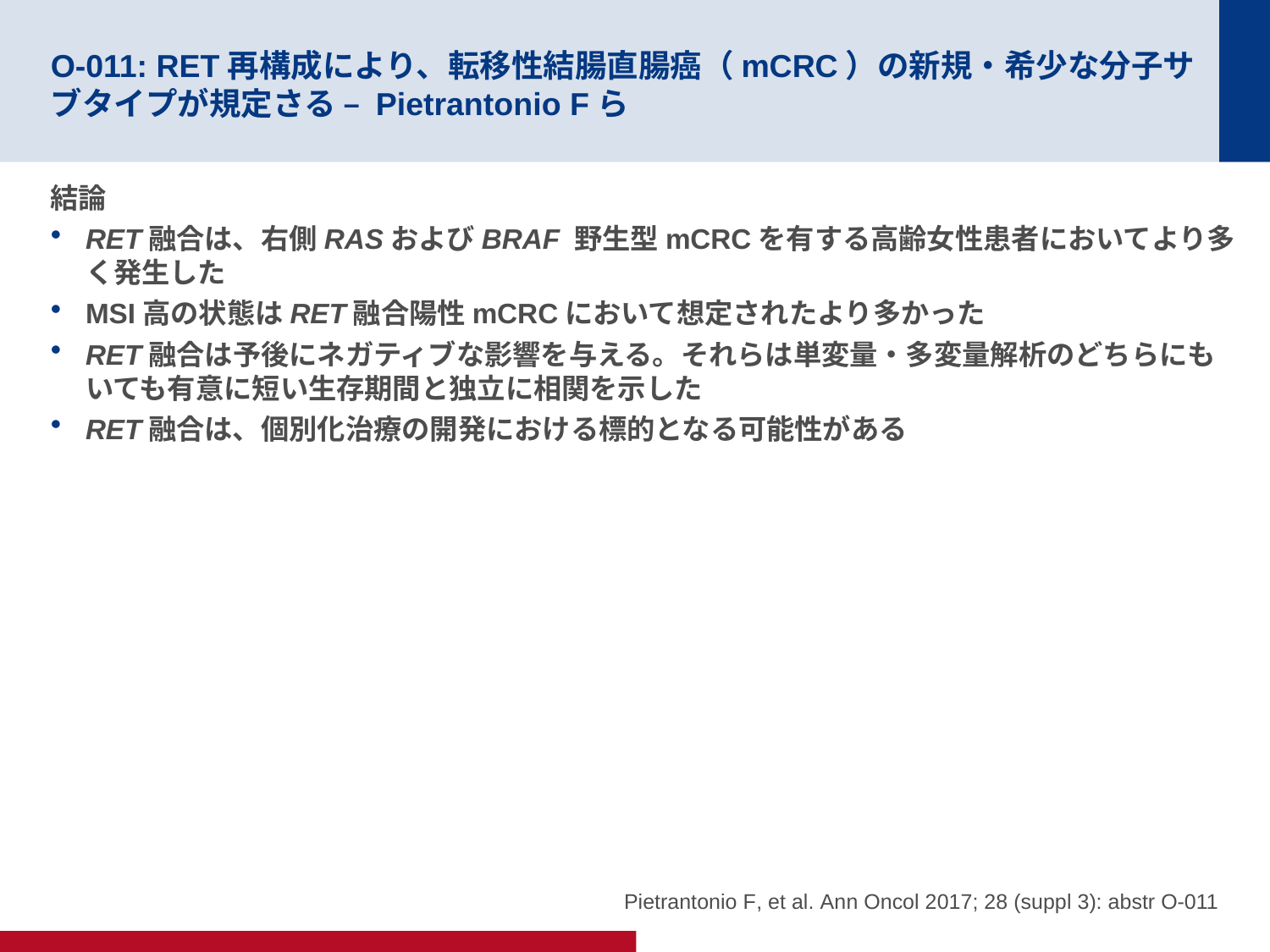

# O-011: RET再構成により、転移性結腸直腸癌（mCRC）の新規・希少な分子サブタイプが規定さる – Pietrantonio Fら
結論
RET融合は、右側RASおよびBRAF 野生型mCRCを有する高齢女性患者においてより多く発生した
MSI高の状態はRET融合陽性mCRCにおいて想定されたより多かった
RET融合は予後にネガティブな影響を与える。それらは単変量・多変量解析のどちらにもいても有意に短い生存期間と独立に相関を示した
RET融合は、個別化治療の開発における標的となる可能性がある

Pietrantonio F, et al. Ann Oncol 2017; 28 (suppl 3): abstr O-011